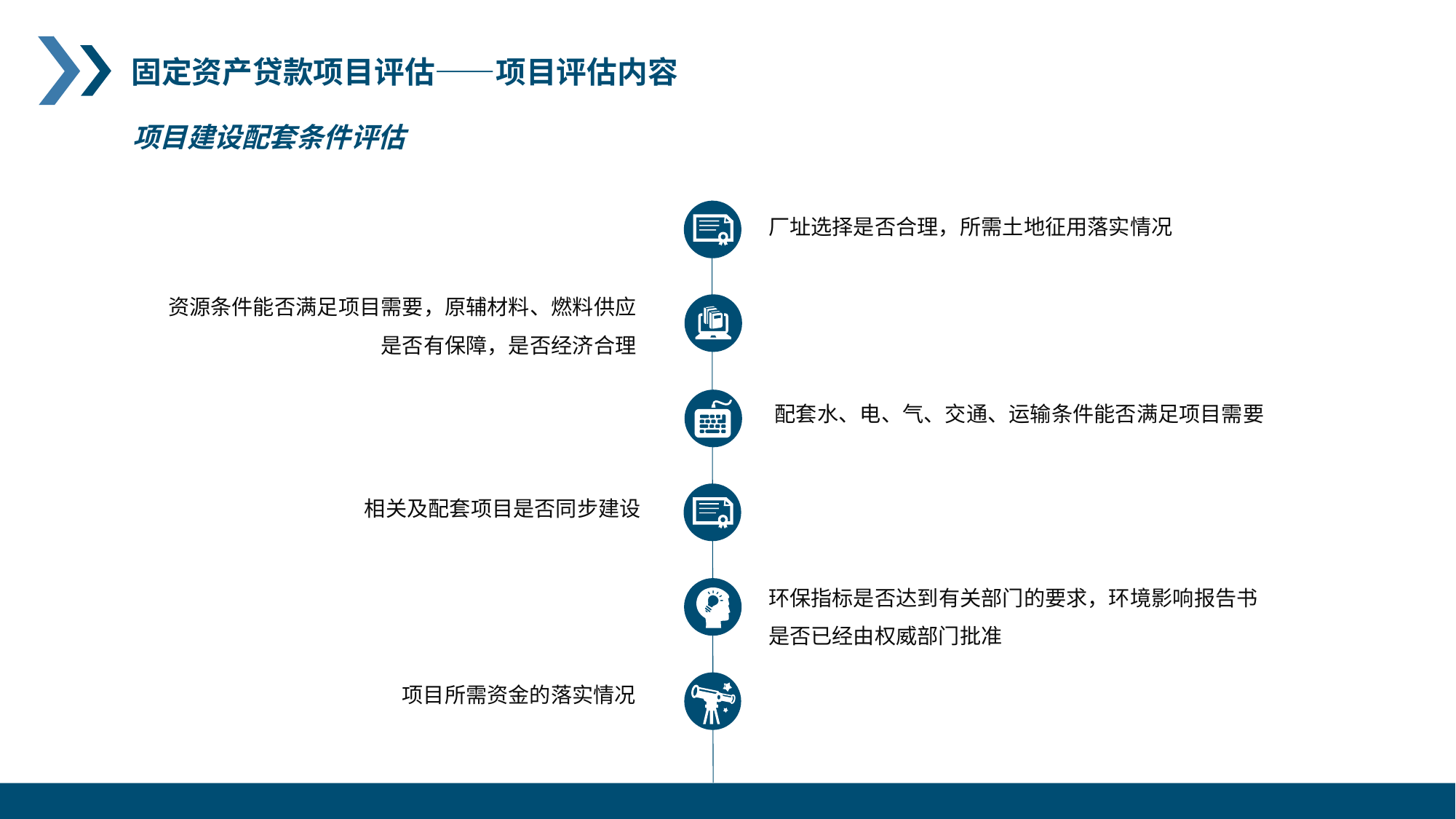

固定资产贷款项目评估——项目评估内容
项目建设配套条件评估

厂址选择是否合理，所需土地征用落实情况
资源条件能否满足项目需要，原辅材料、燃料供应是否有保障，是否经济合理

配套水、电、气、交通、运输条件能否满足项目需要

相关及配套项目是否同步建设
环保指标是否达到有关部门的要求，环境影响报告书是否已经由权威部门批准

项目所需资金的落实情况